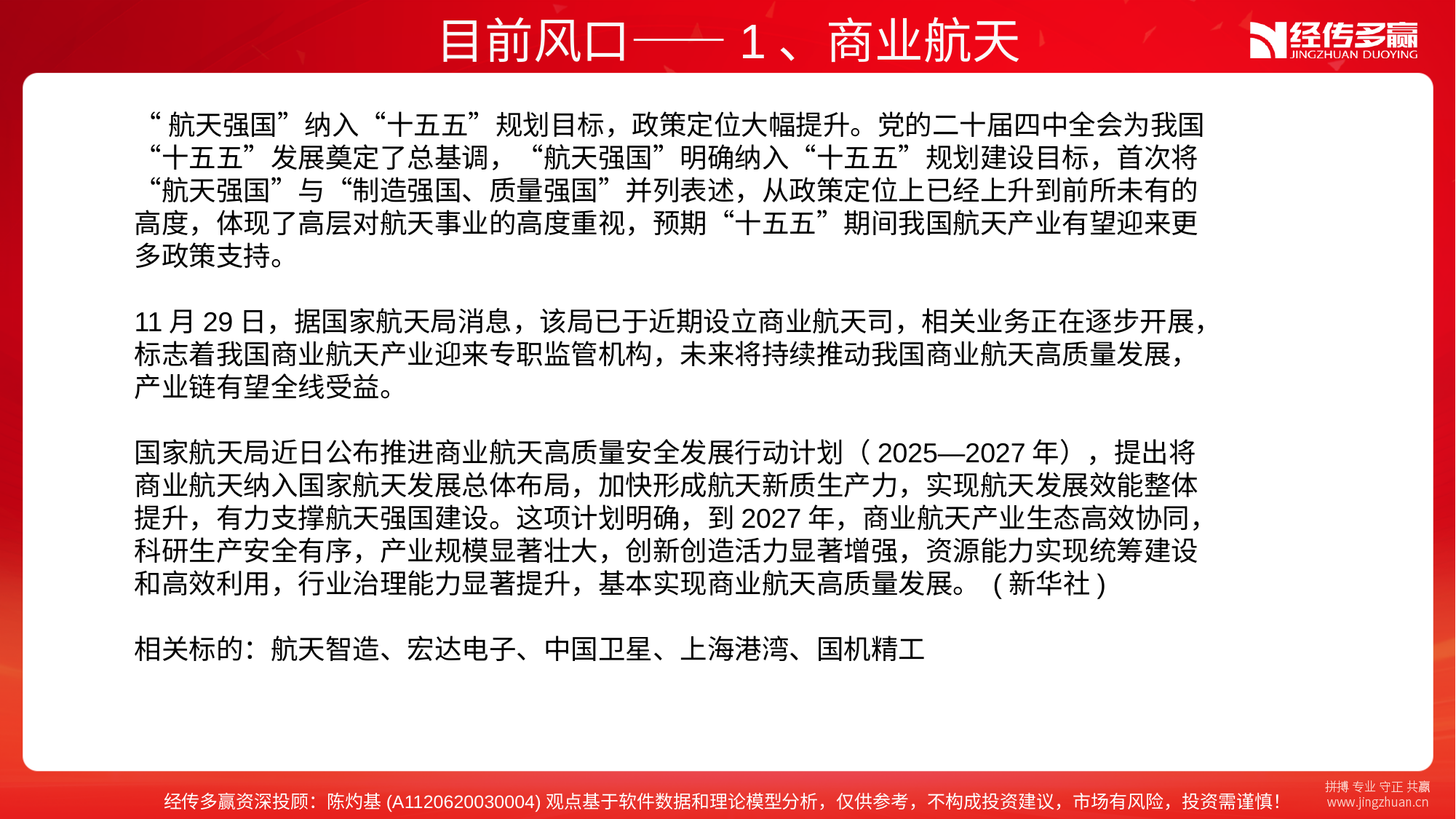

目前风口——1、商业航天
“航天强国”纳入“十五五”规划目标，政策定位大幅提升。党的二十届四中全会为我国“十五五”发展奠定了总基调，“航天强国”明确纳入“十五五”规划建设目标，首次将“航天强国”与“制造强国、质量强国”并列表述，从政策定位上已经上升到前所未有的高度，体现了高层对航天事业的高度重视，预期“十五五”期间我国航天产业有望迎来更多政策支持。

11月29日，据国家航天局消息，该局已于近期设立商业航天司，相关业务正在逐步开展，标志着我国商业航天产业迎来专职监管机构，未来将持续推动我国商业航天高质量发展，产业链有望全线受益。

国家航天局近日公布推进商业航天高质量安全发展行动计划（2025—2027年），提出将商业航天纳入国家航天发展总体布局，加快形成航天新质生产力，实现航天发展效能整体提升，有力支撑航天强国建设。这项计划明确，到2027年，商业航天产业生态高效协同，科研生产安全有序，产业规模显著壮大，创新创造活力显著增强，资源能力实现统筹建设和高效利用，行业治理能力显著提升，基本实现商业航天高质量发展。 (新华社)

相关标的：航天智造、宏达电子、中国卫星、上海港湾、国机精工